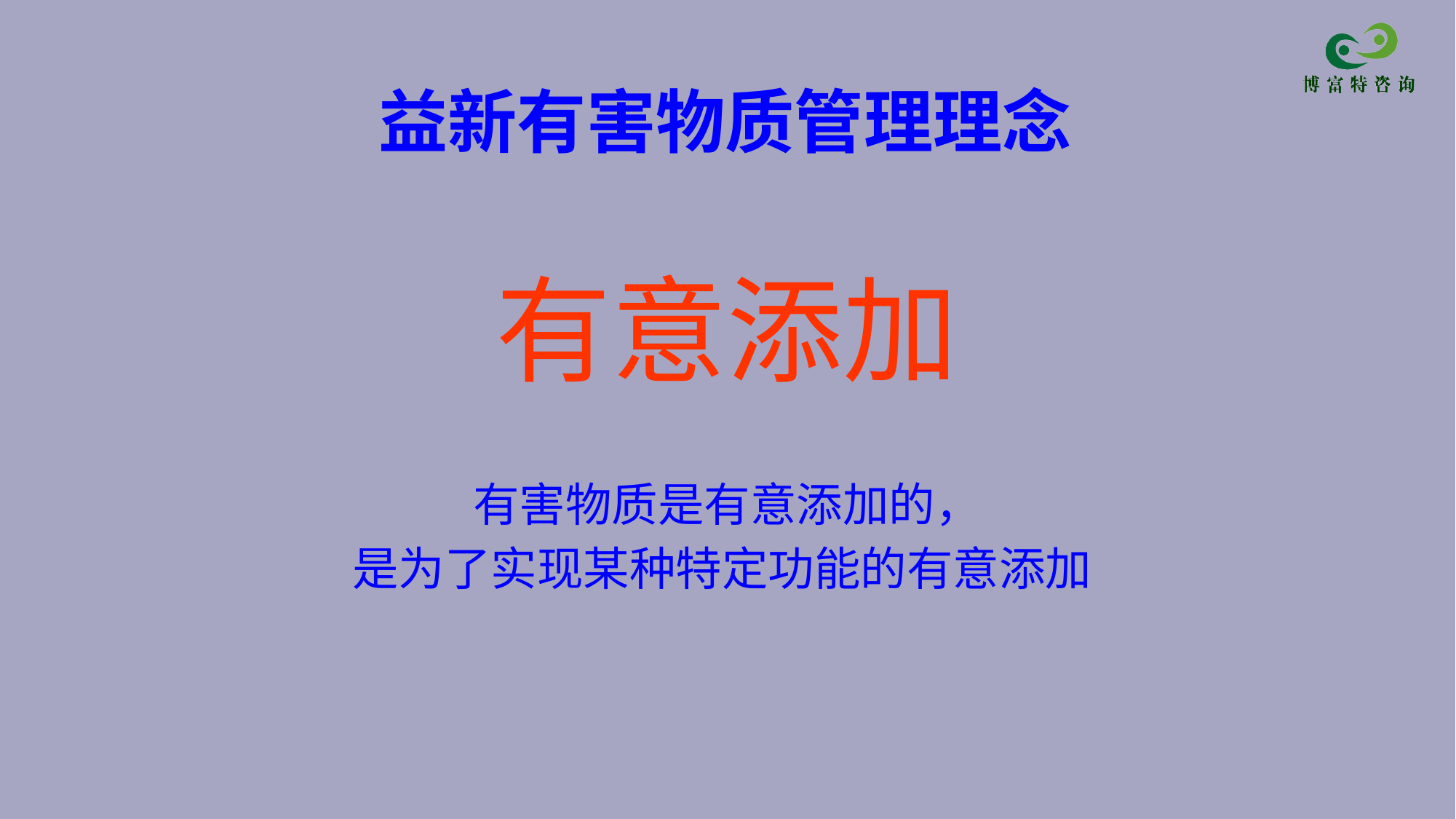

# 益新有害物质管理理念
有意添加

有害物质是有意添加的，
是为了实现某种特定功能的有意添加